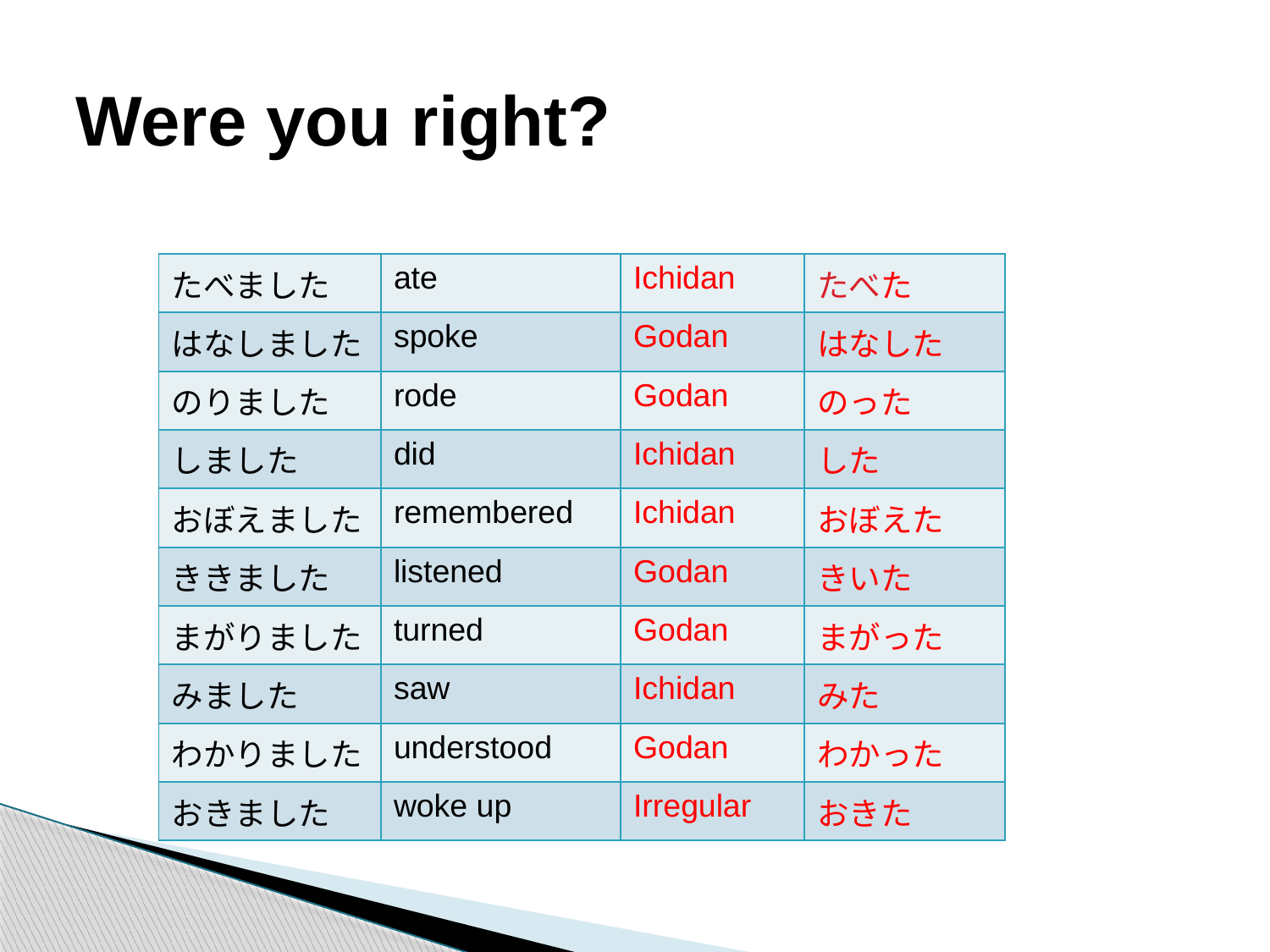

# Were you right?
| たべました | ate | Ichidan | たべた |
| --- | --- | --- | --- |
| はなしました | spoke | Godan | はなした |
| のりました | rode | Godan | のった |
| しました | did | Ichidan | した |
| おぼえました | remembered | Ichidan | おぼえた |
| ききました | listened | Godan | きいた |
| まがりました | turned | Godan | まがった |
| みました | saw | Ichidan | みた |
| わかりました | understood | Godan | わかった |
| おきました | woke up | Irregular | おきた |